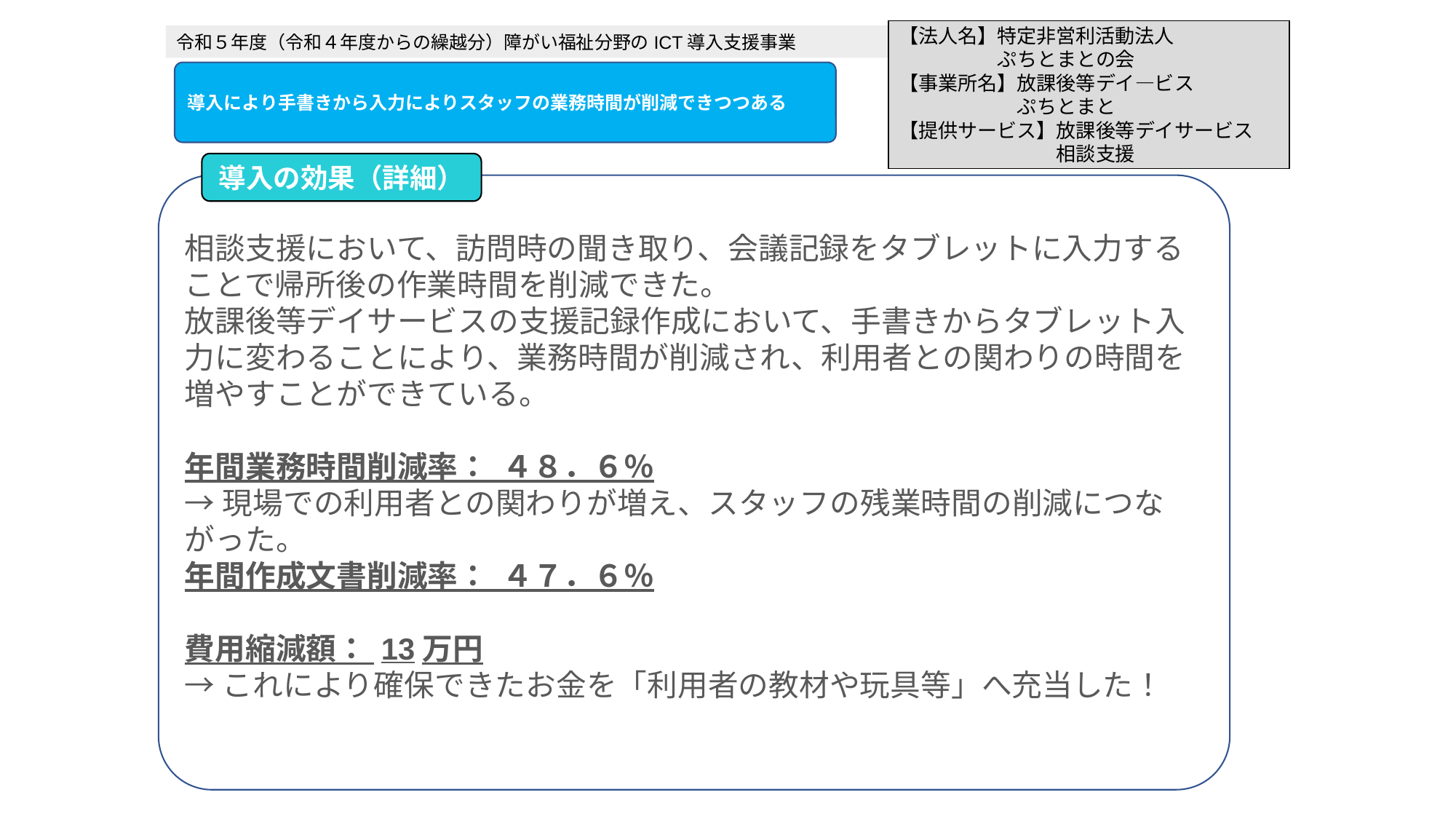

【法人名】特定非営利活動法人
　　　　　ぷちとまとの会
【事業所名】放課後等デイ―ビス
　　　　　　ぷちとまと
【提供サービス】放課後等デイサービス
　　　　　　　　相談支援
令和５年度（令和４年度からの繰越分）障がい福祉分野のICT導入支援事業
導入により手書きから入力によりスタッフの業務時間が削減できつつある
導入の効果（詳細）

相談支援において、訪問時の聞き取り、会議記録をタブレットに入力することで帰所後の作業時間を削減できた。
放課後等デイサービスの支援記録作成において、手書きからタブレット入力に変わることにより、業務時間が削減され、利用者との関わりの時間を増やすことができている。

年間業務時間削減率：  ４８．６％
→現場での利用者との関わりが増え、スタッフの残業時間の削減につながった。
年間作成文書削減率：  ４７．６％

費用縮減額： 13万円
→これにより確保できたお金を「利用者の教材や玩具等」へ充当した！